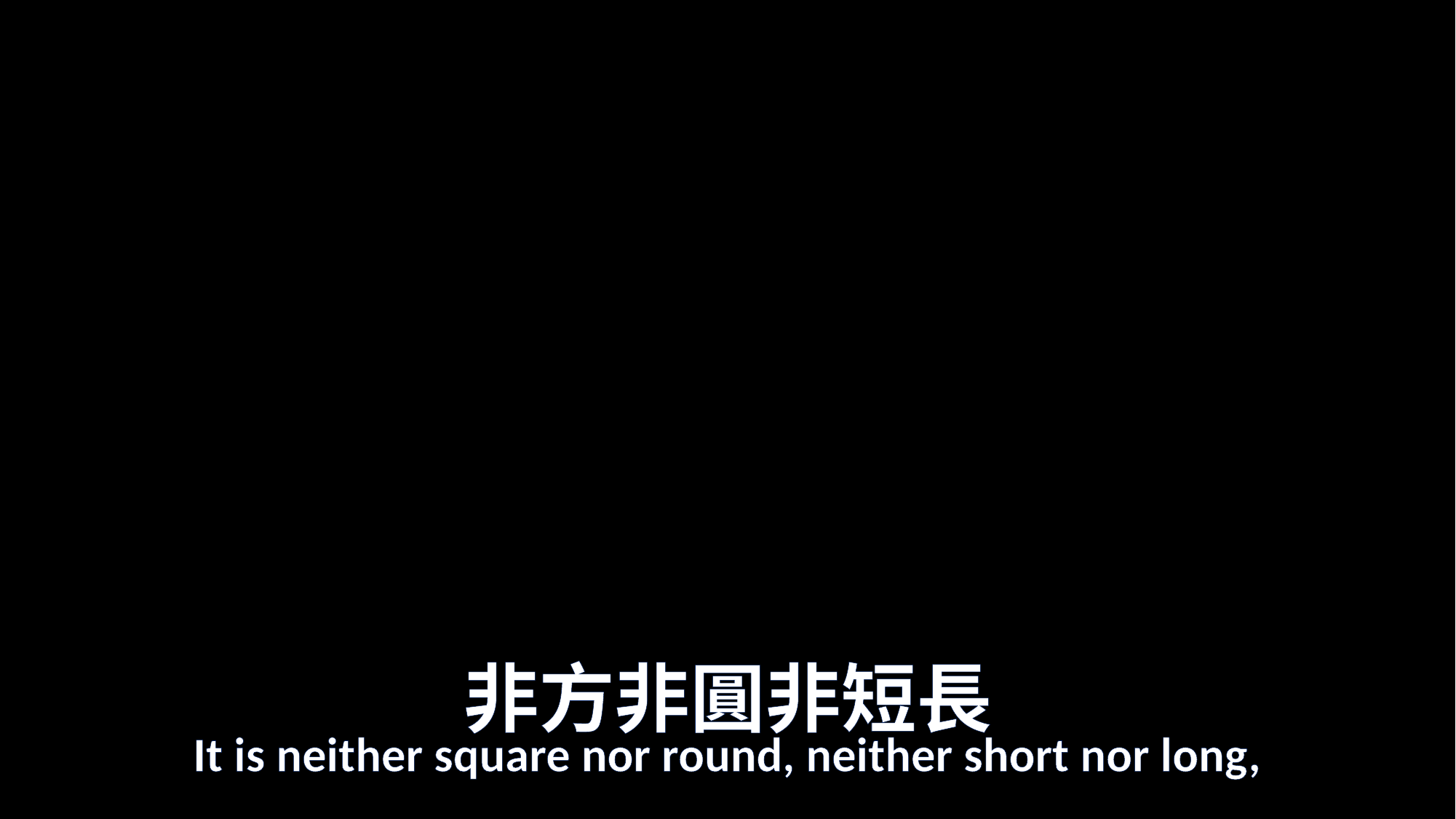

# 非方非圓非短長
It is neither square nor round, neither short nor long,